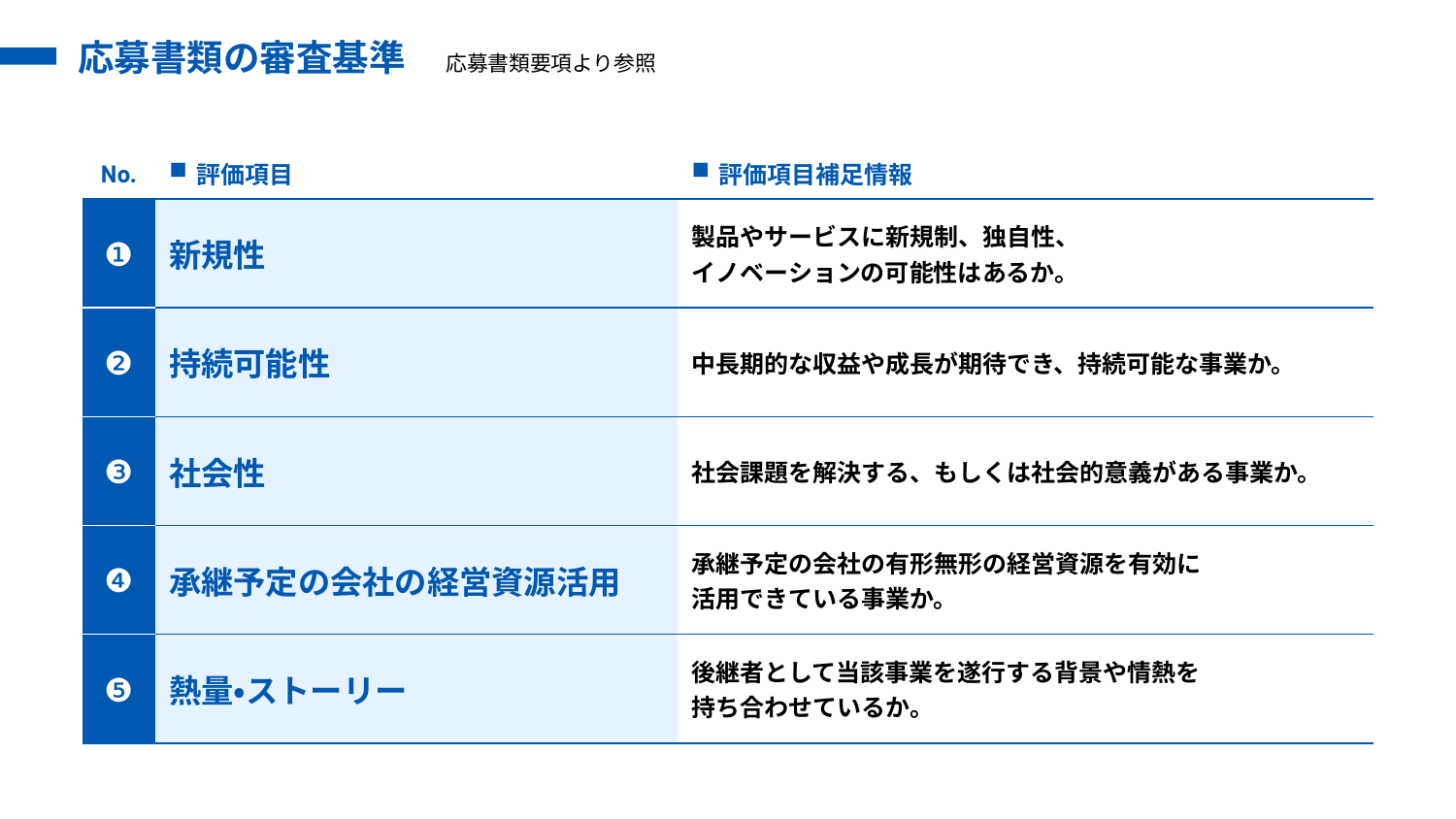

# 応募書類の審査基準
応募書類要項より参照
| No. | 評価項目 | 評価項目補足情報 |
| --- | --- | --- |
| ❶ | 新規性 | 製品やサービスに新規制、独自性、 イノベーションの可能性はあるか。 |
| ❷ | 持続可能性 | 中長期的な収益や成長が期待でき、持続可能な事業か。 |
| ❸ | 社会性 | 社会課題を解決する、もしくは社会的意義がある事業か。 |
| ❹ | 承継予定の会社の経営資源活用 | 承継予定の会社の有形無形の経営資源を有効に 活用できている事業か。 |
| ❺ | 熱量・ストーリー | 後継者として当該事業を遂行する背景や情熱を 持ち合わせているか。 |